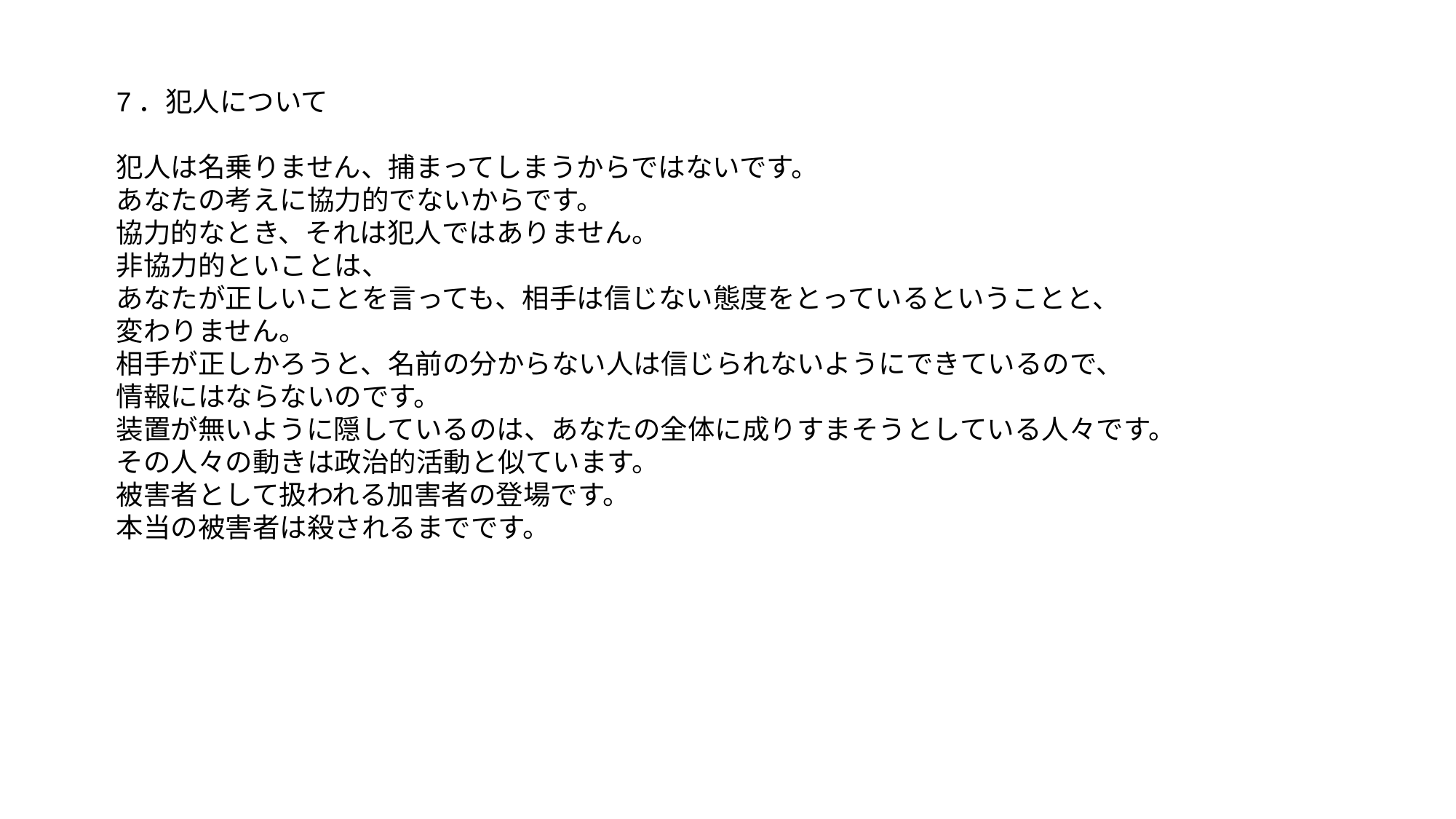

7．犯人について

犯人は名乗りません、捕まってしまうからではないです。
あなたの考えに協力的でないからです。
協力的なとき、それは犯人ではありません。
非協力的といことは、
あなたが正しいことを言っても、相手は信じない態度をとっているということと、
変わりません。
相手が正しかろうと、名前の分からない人は信じられないようにできているので、
情報にはならないのです。
装置が無いように隠しているのは、あなたの全体に成りすまそうとしている人々です。
その人々の動きは政治的活動と似ています。
被害者として扱われる加害者の登場です。
本当の被害者は殺されるまでです。